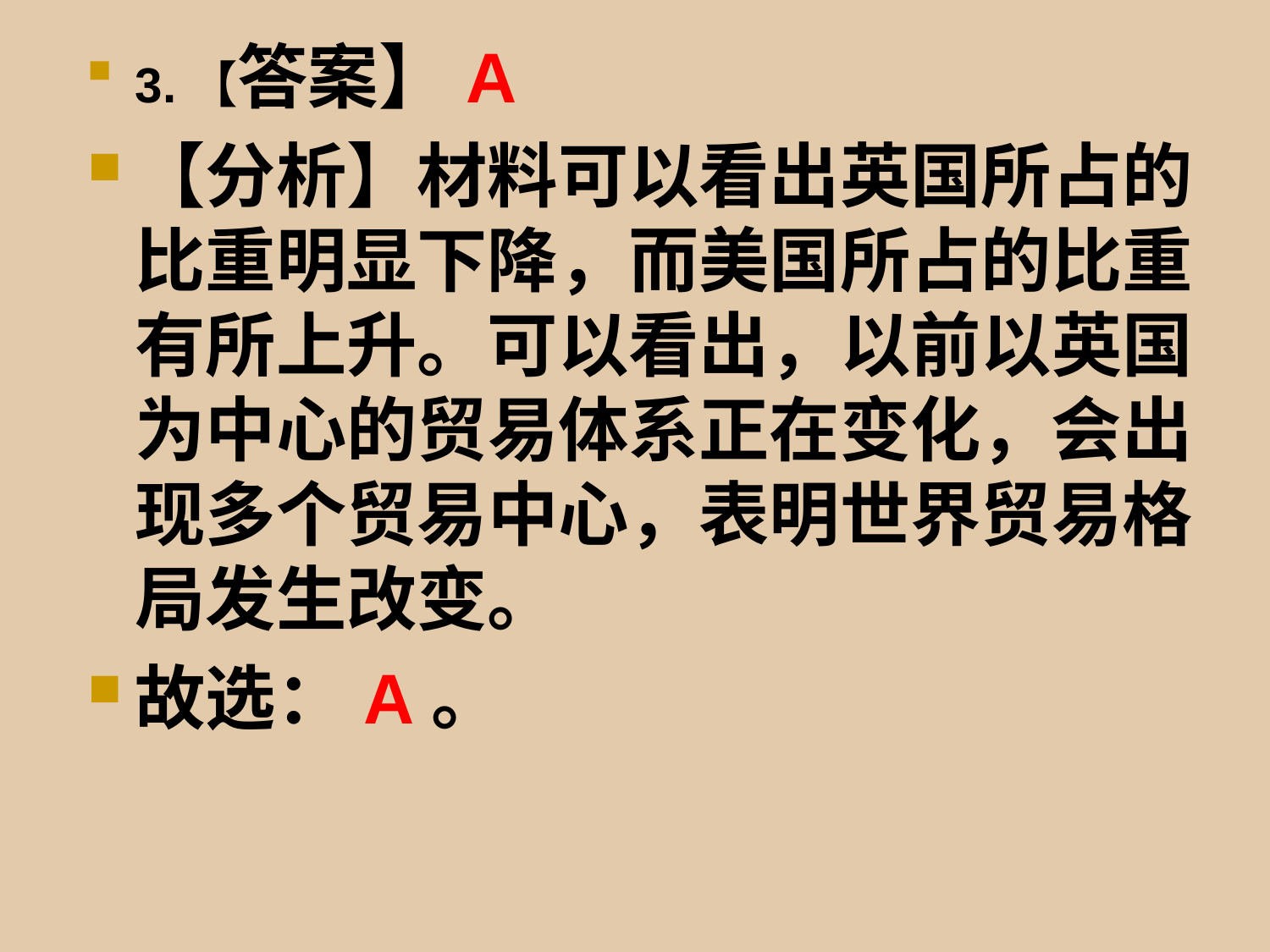

3.【答案】A
【分析】材料可以看出英国所占的比重明显下降，而美国所占的比重有所上升。可以看出，以前以英国为中心的贸易体系正在变化，会出现多个贸易中心，表明世界贸易格局发生改变。
故选：A。
#